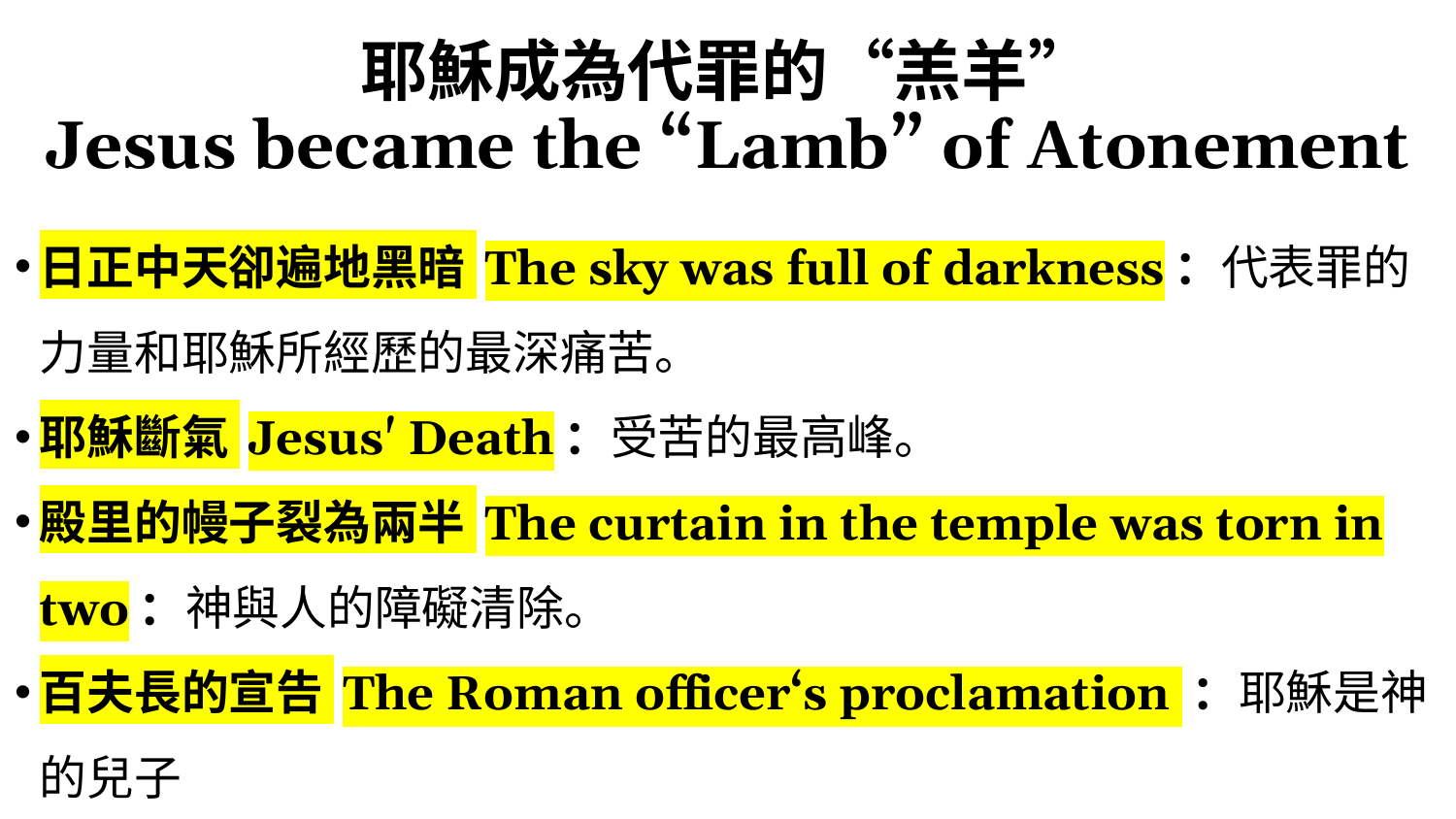

# 耶穌成為代罪的“羔羊” Jesus became the “Lamb” of Atonement
日正中天卻遍地黑暗 The sky was full of darkness：代表罪的力量和耶穌所經歷的最深痛苦。
耶穌斷氣 Jesus' Death：受苦的最高峰。
殿里的幔子裂為兩半 The curtain in the temple was torn in two：神與人的障礙清除。
百夫長的宣告 The Roman officer‘s proclamation ：耶穌是神的兒子